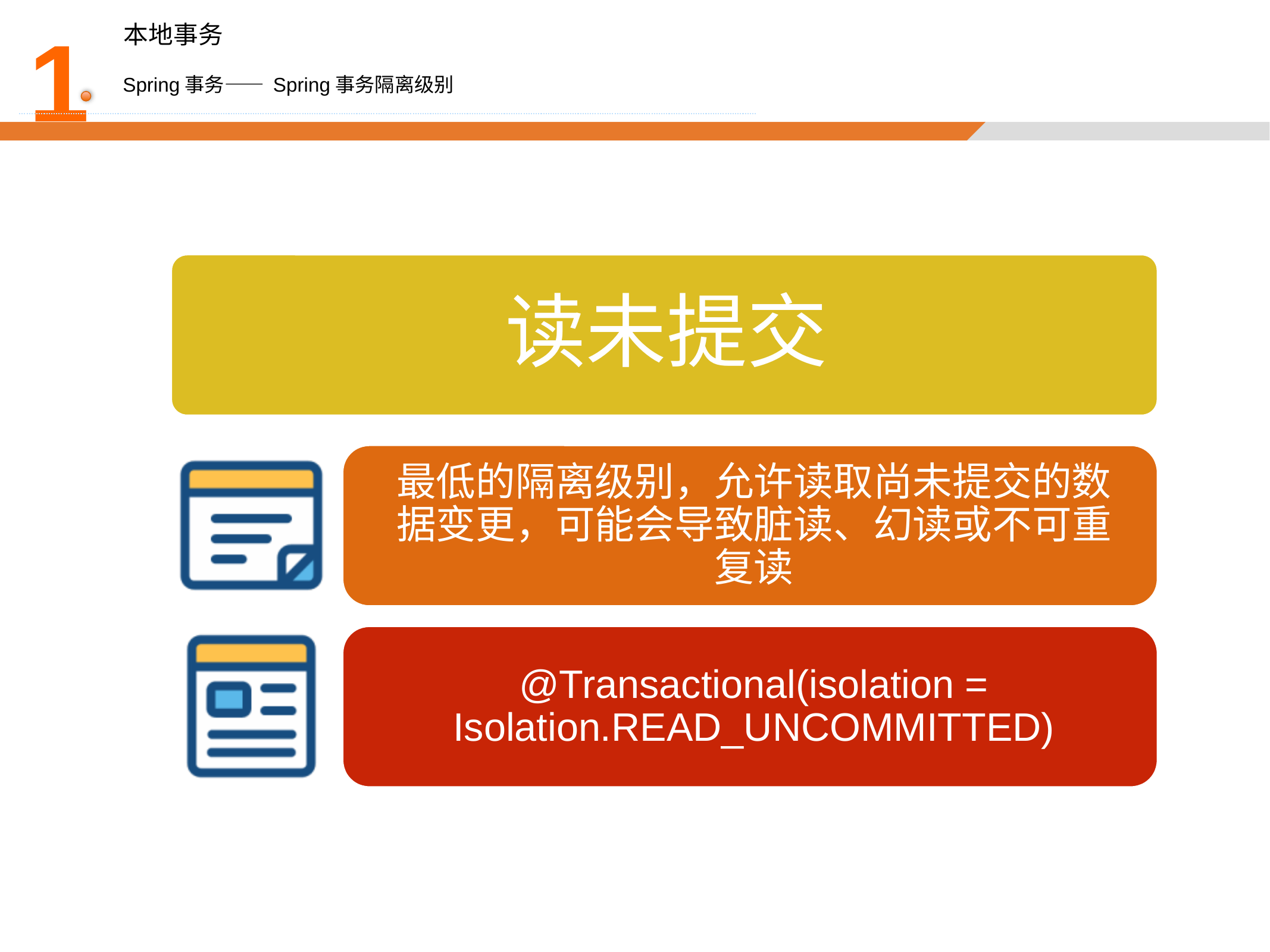

1
本地事务

Spring事务—— Spring事务隔离级别
读未提交
最低的隔离级别，允许读取尚未提交的数据变更，可能会导致脏读、幻读或不可重复读
@Transactional(isolation = Isolation.READ_UNCOMMITTED)